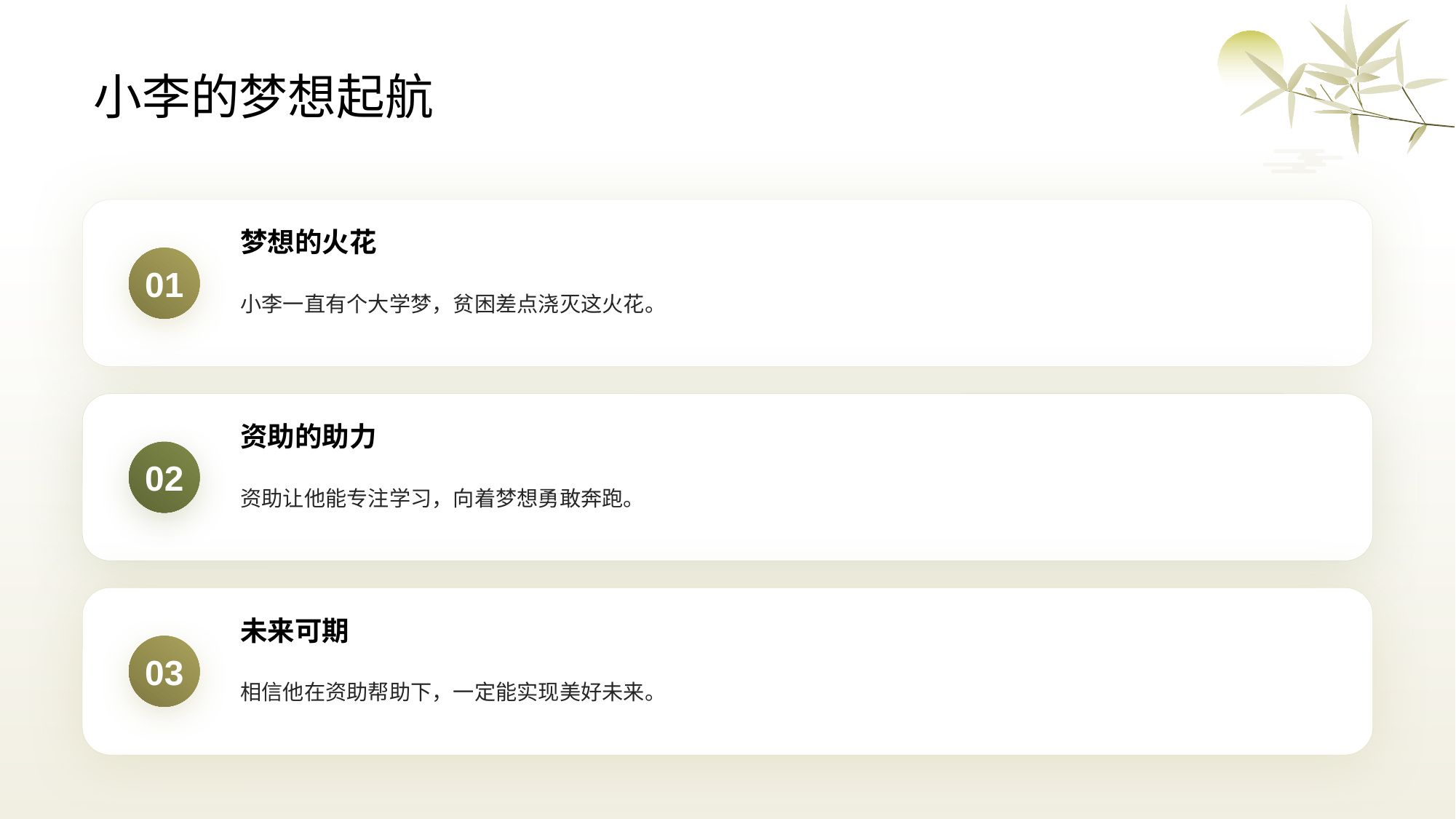

# 小李的梦想起航
梦想的火花
小李一直有个大学梦，贫困差点浇灭这火花。
资助的助力
资助让他能专注学习，向着梦想勇敢奔跑。
未来可期
相信他在资助帮助下，一定能实现美好未来。